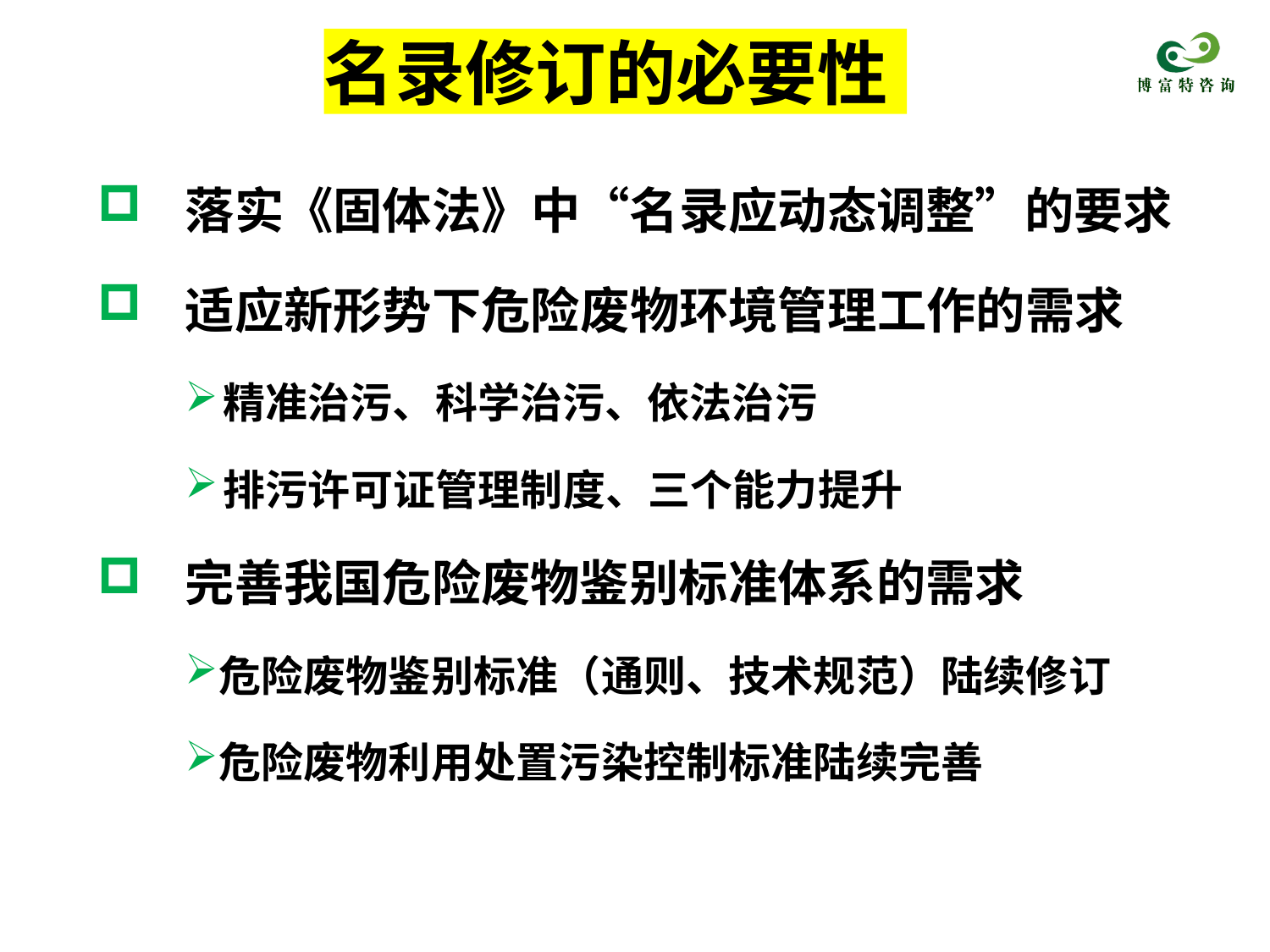

# 名录修订的必要性
落实《固体法》中“名录应动态调整”的要求
适应新形势下危险废物环境管理工作的需求
精准治污、科学治污、依法治污
排污许可证管理制度、三个能力提升
完善我国危险废物鉴别标准体系的需求
危险废物鉴别标准（通则、技术规范）陆续修订
危险废物利用处置污染控制标准陆续完善